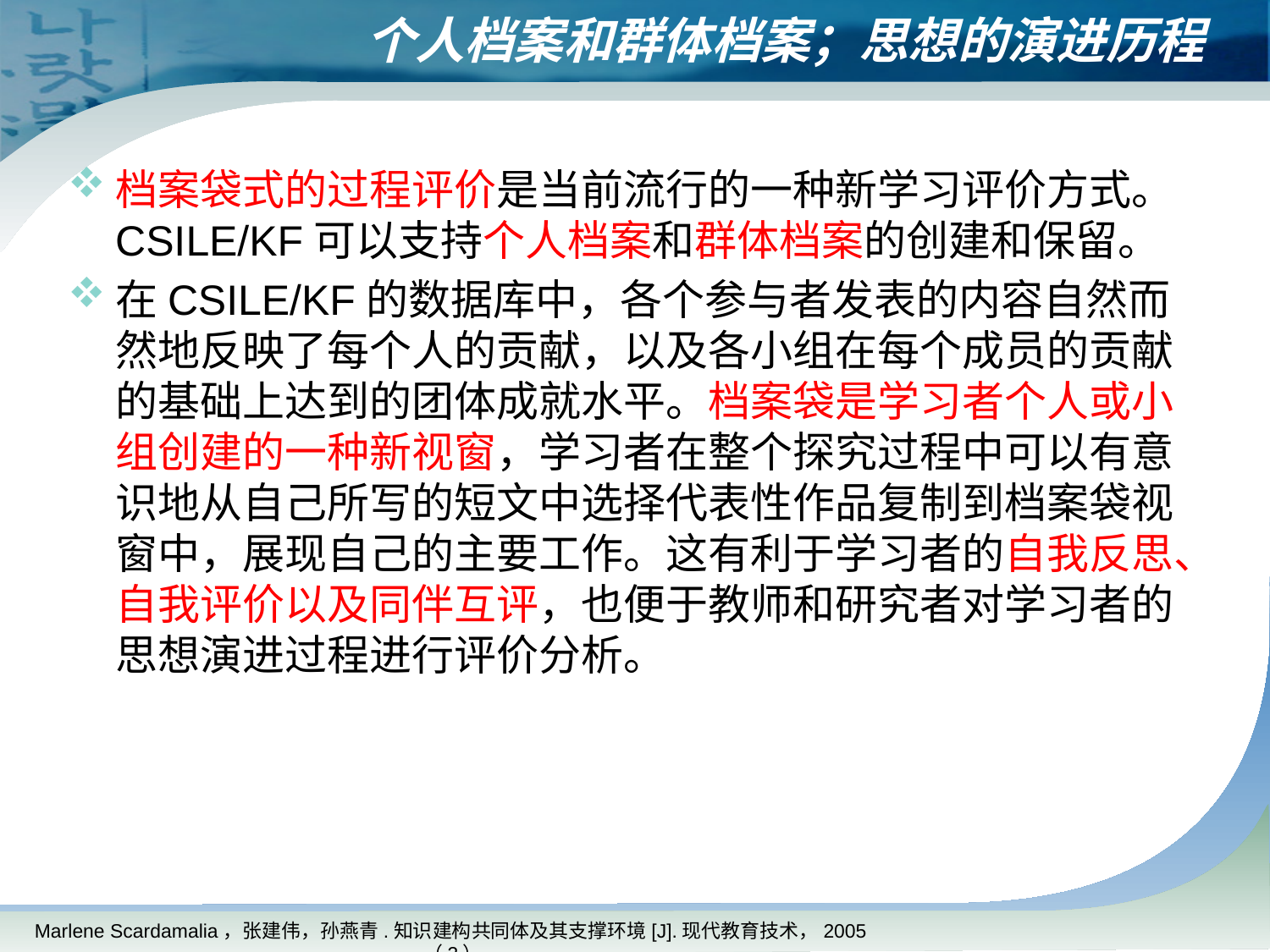

# 个人档案和群体档案；思想的演进历程
档案袋式的过程评价是当前流行的一种新学习评价方式。CSILE/KF可以支持个人档案和群体档案的创建和保留。
在CSILE/KF的数据库中，各个参与者发表的内容自然而然地反映了每个人的贡献，以及各小组在每个成员的贡献的基础上达到的团体成就水平。档案袋是学习者个人或小组创建的一种新视窗，学习者在整个探究过程中可以有意识地从自己所写的短文中选择代表性作品复制到档案袋视窗中，展现自己的主要工作。这有利于学习者的自我反思、自我评价以及同伴互评，也便于教师和研究者对学习者的思想演进过程进行评价分析。

Marlene Scardamalia，张建伟，孙燕青.知识建构共同体及其支撑环境[J].现代教育技术，2005（3）